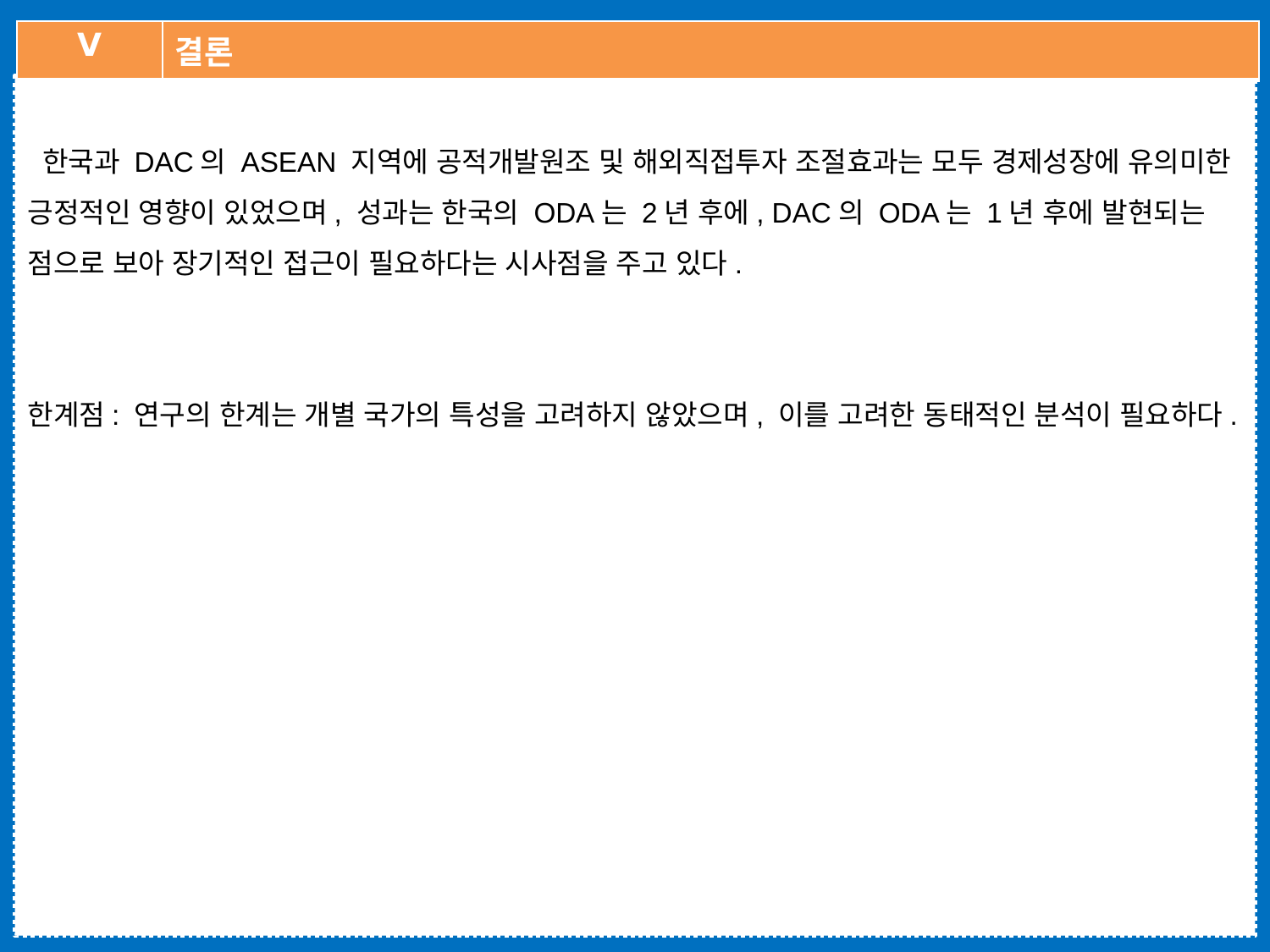

| Ⅴ | 결론 |
| --- | --- |

 한국과 DAC의 ASEAN 지역에 공적개발원조 및 해외직접투자 조절효과는 모두 경제성장에 유의미한 긍정적인 영향이 있었으며, 성과는 한국의 ODA는 2년 후에, DAC의 ODA는 1년 후에 발현되는 점으로 보아 장기적인 접근이 필요하다는 시사점을 주고 있다.

한계점: 연구의 한계는 개별 국가의 특성을 고려하지 않았으며, 이를 고려한 동태적인 분석이 필요하다.